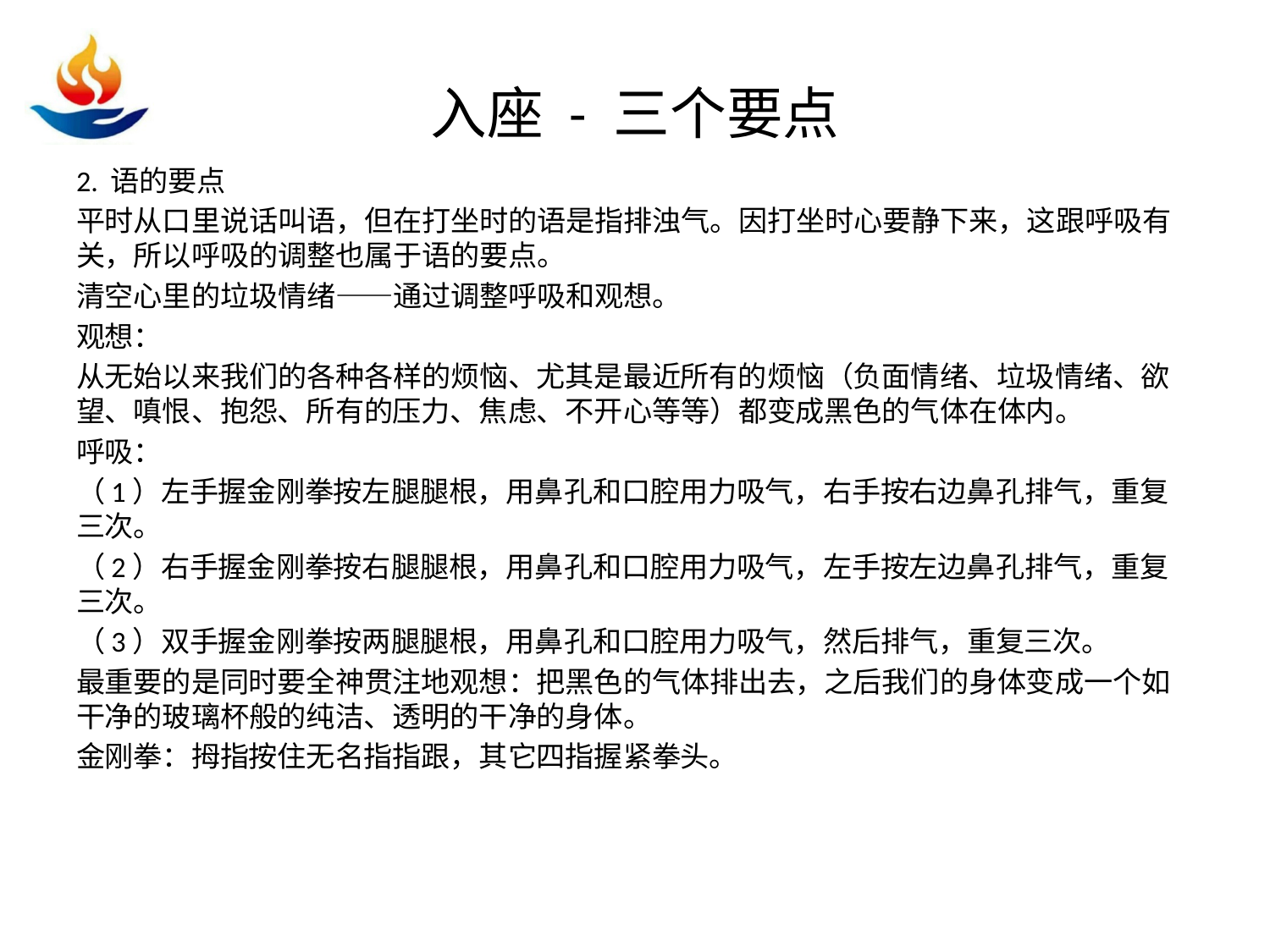

# 入座 - 三个要点
2. 语的要点
平时从口里说话叫语，但在打坐时的语是指排浊气。因打坐时心要静下来，这跟呼吸有关，所以呼吸的调整也属于语的要点。
清空心里的垃圾情绪——通过调整呼吸和观想。
观想：
从无始以来我们的各种各样的烦恼、尤其是最近所有的烦恼（负面情绪、垃圾情绪、欲望、嗔恨、抱怨、所有的压力、焦虑、不开心等等）都变成黑色的气体在体内。
呼吸：
（1）左手握金刚拳按左腿腿根，用鼻孔和口腔用力吸气，右手按右边鼻孔排气，重复三次。
（2）右手握金刚拳按右腿腿根，用鼻孔和口腔用力吸气，左手按左边鼻孔排气，重复三次。
（3）双手握金刚拳按两腿腿根，用鼻孔和口腔用力吸气，然后排气，重复三次。
最重要的是同时要全神贯注地观想：把黑色的气体排出去，之后我们的身体变成一个如干净的玻璃杯般的纯洁、透明的干净的身体。
金刚拳：拇指按住无名指指跟，其它四指握紧拳头。